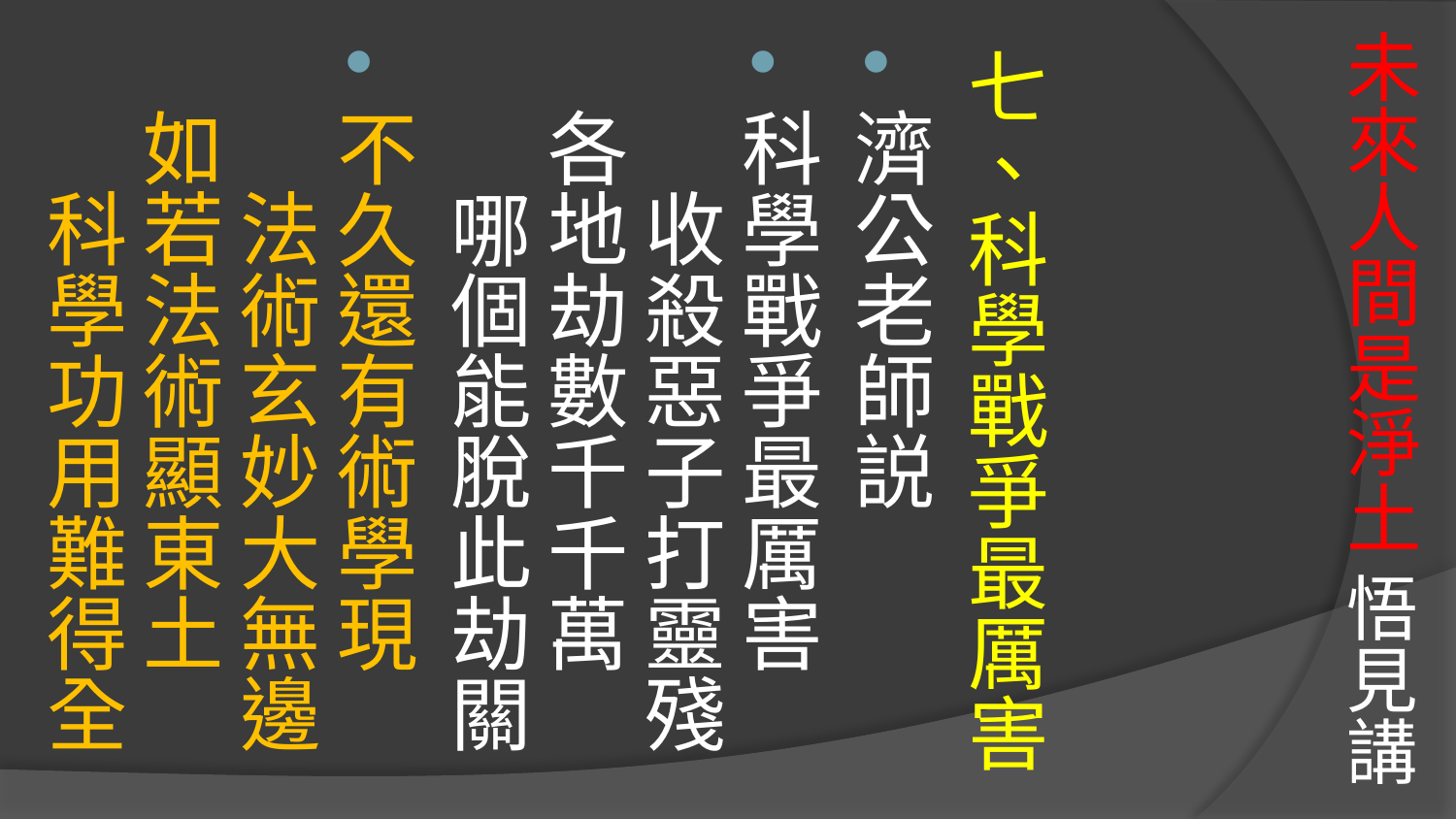

# 未來人間是淨土 悟見講
七、科學戰爭最厲害
濟公老師説
科學戰爭最厲害　　收殺惡子打靈殘
各地劫數千千萬　　哪個能脫此劫關
不久還有術學現　　法術玄妙大無邊
如若法術顯東土　　科學功用難得全